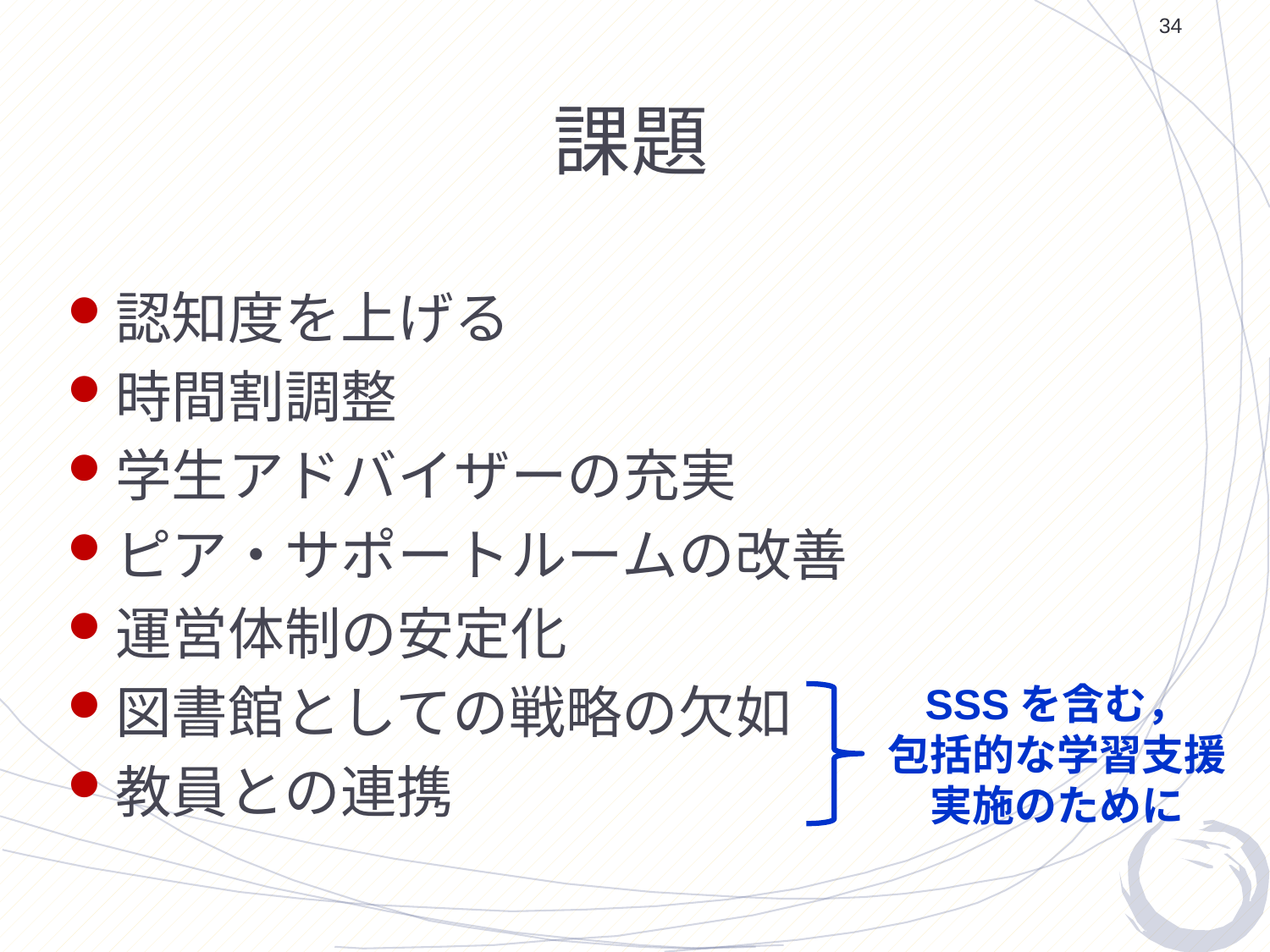

34
# 課題
認知度を上げる
時間割調整
学生アドバイザーの充実
ピア・サポートルームの改善
運営体制の安定化
図書館としての戦略の欠如
教員との連携
SSSを含む，
包括的な学習支援実施のために